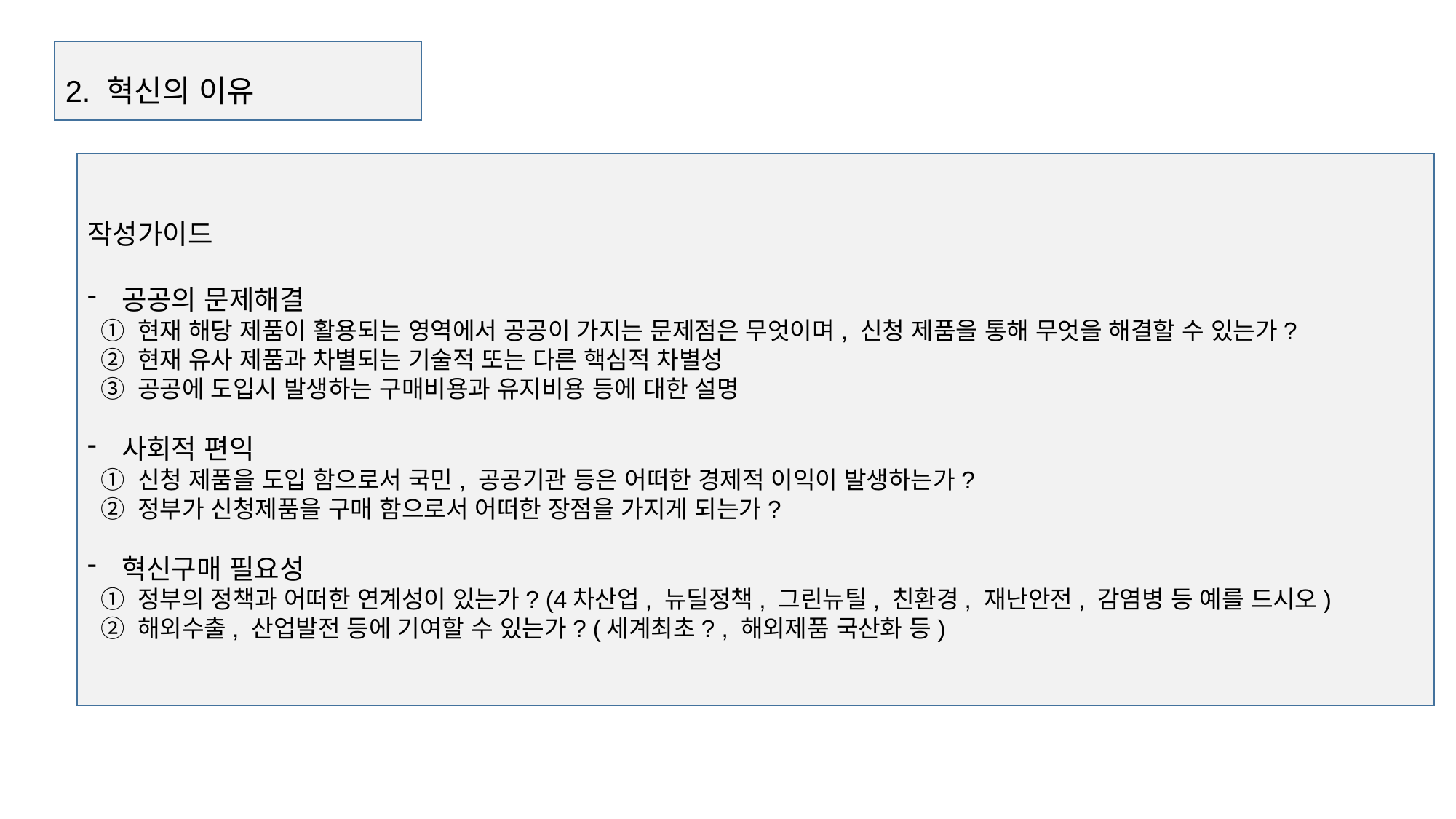

2. 혁신의 이유
작성가이드

공공의 문제해결
  ① 현재 해당 제품이 활용되는 영역에서 공공이 가지는 문제점은 무엇이며, 신청 제품을 통해 무엇을 해결할 수 있는가?
  ② 현재 유사 제품과 차별되는 기술적 또는 다른 핵심적 차별성
  ③ 공공에 도입시 발생하는 구매비용과 유지비용 등에 대한 설명

사회적 편익
  ① 신청 제품을 도입 함으로서 국민, 공공기관 등은 어떠한 경제적 이익이 발생하는가?
  ② 정부가 신청제품을 구매 함으로서 어떠한 장점을 가지게 되는가?

혁신구매 필요성
  ① 정부의 정책과 어떠한 연계성이 있는가? (4차산업, 뉴딜정책, 그린뉴틸, 친환경, 재난안전, 감염병 등 예를 드시오)
  ② 해외수출, 산업발전 등에 기여할 수 있는가? (세계최초? , 해외제품 국산화 등)